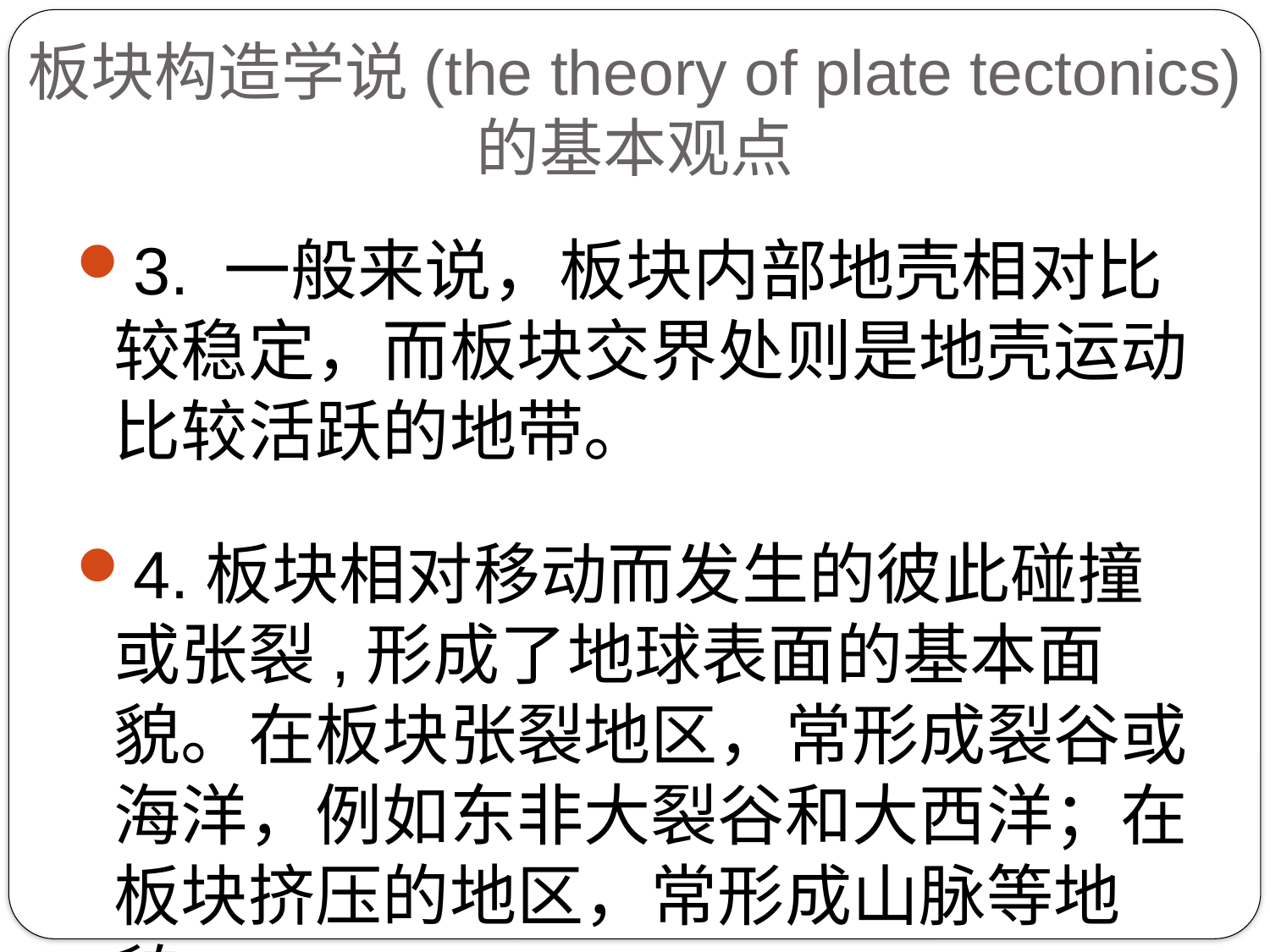

板块构造学说(the theory of plate tectonics)
的基本观点

3. 一般来说，板块内部地壳相对比较稳定，而板块交界处则是地壳运动比较活跃的地带。

4.板块相对移动而发生的彼此碰撞或张裂,形成了地球表面的基本面貌。在板块张裂地区，常形成裂谷或海洋，例如东非大裂谷和大西洋；在板块挤压的地区，常形成山脉等地貌。